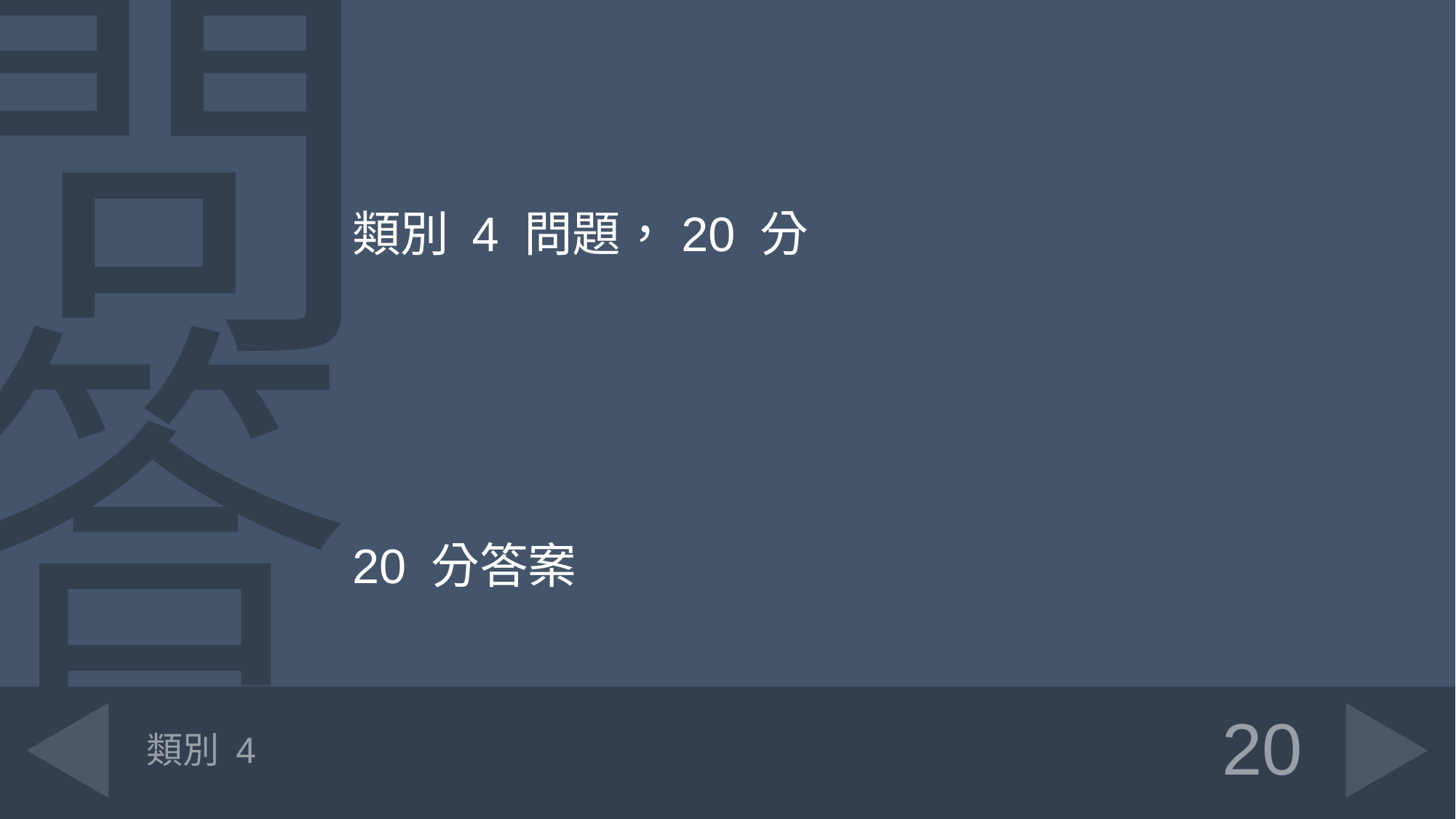

類別 4 問題，20 分
20 分答案
# 類別 4
20